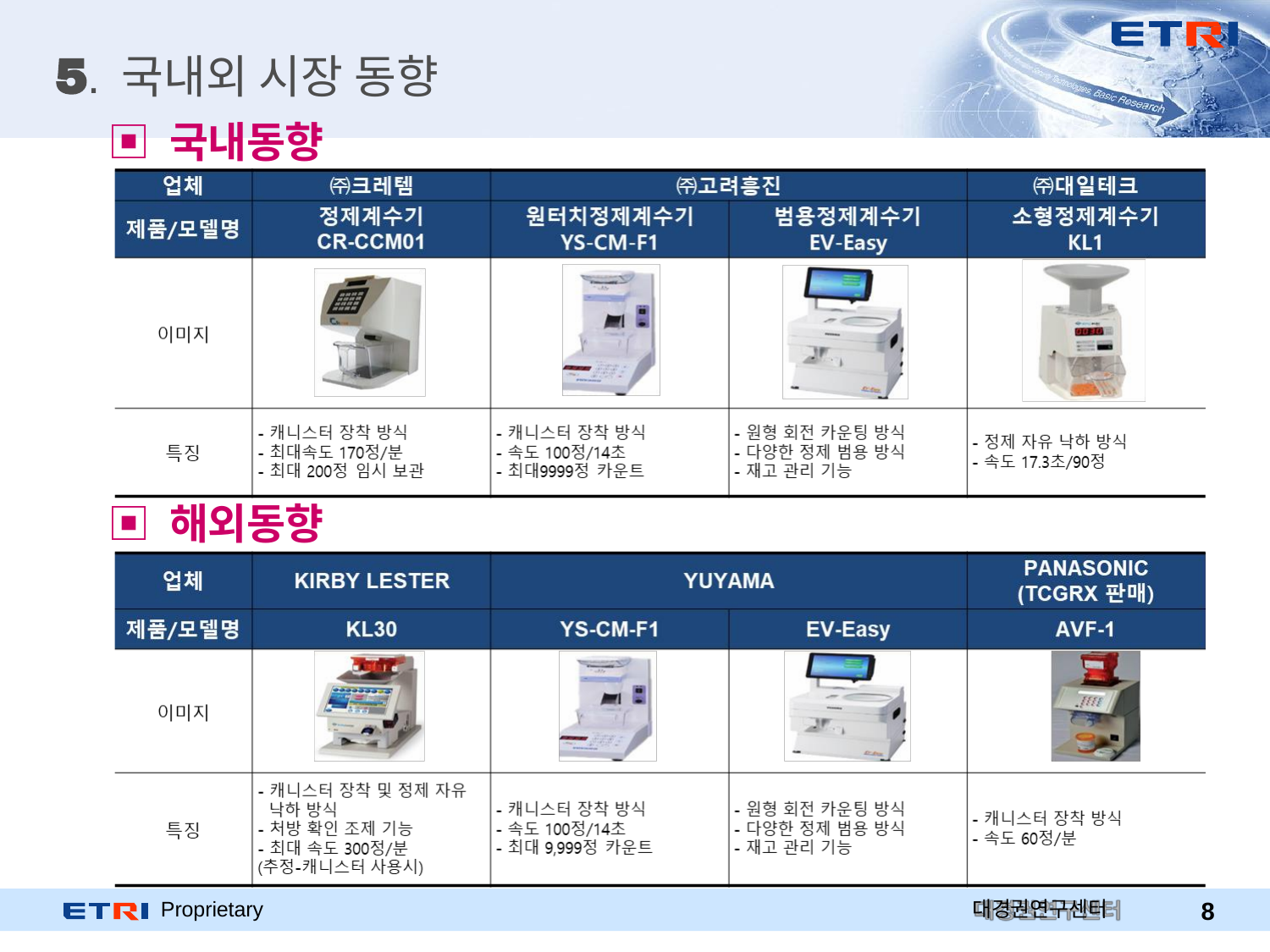

# 5. 국내외 시장 동향
▣ 국내동향

▣ 해외동향

Proprietary
대경권연구센터
8